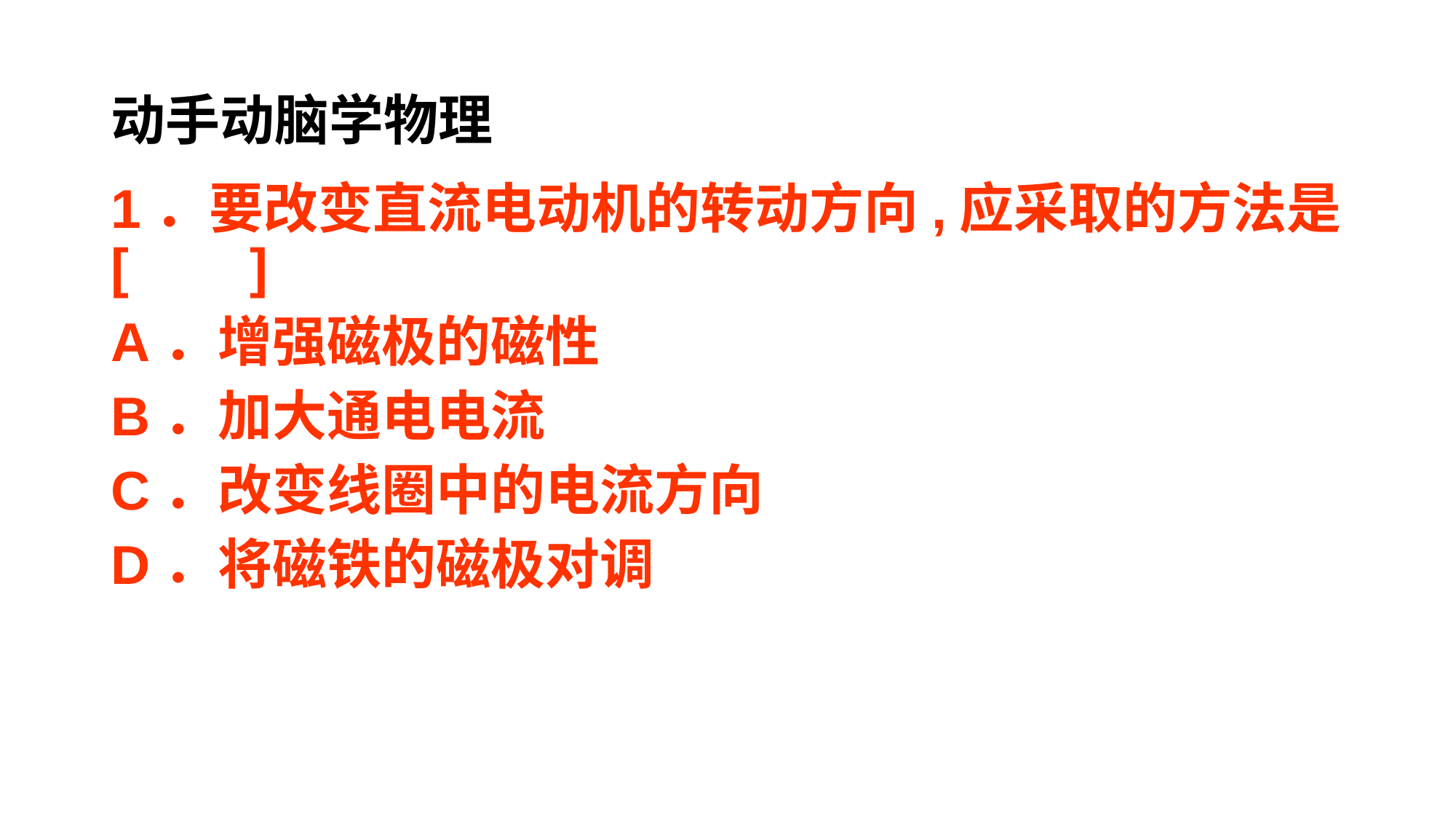

# 动手动脑学物理
1．要改变直流电动机的转动方向,应采取的方法是[        ]
A．增强磁极的磁性
B．加大通电电流
C．改变线圈中的电流方向
D．将磁铁的磁极对调